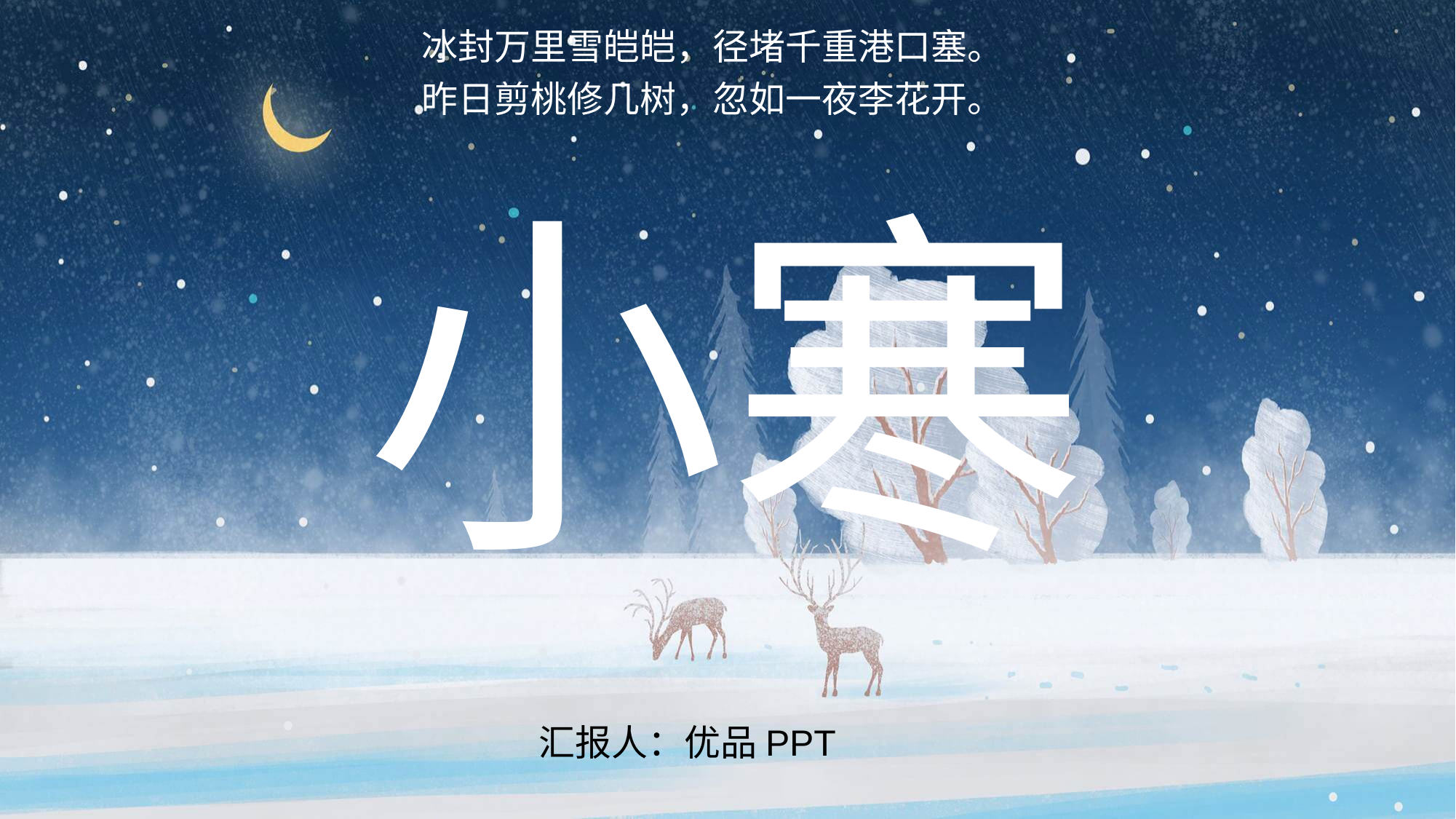

冰封万里雪皑皑，径堵千重港口塞。昨日剪桃修几树，忽如一夜李花开。
小寒
汇报人：优品PPT